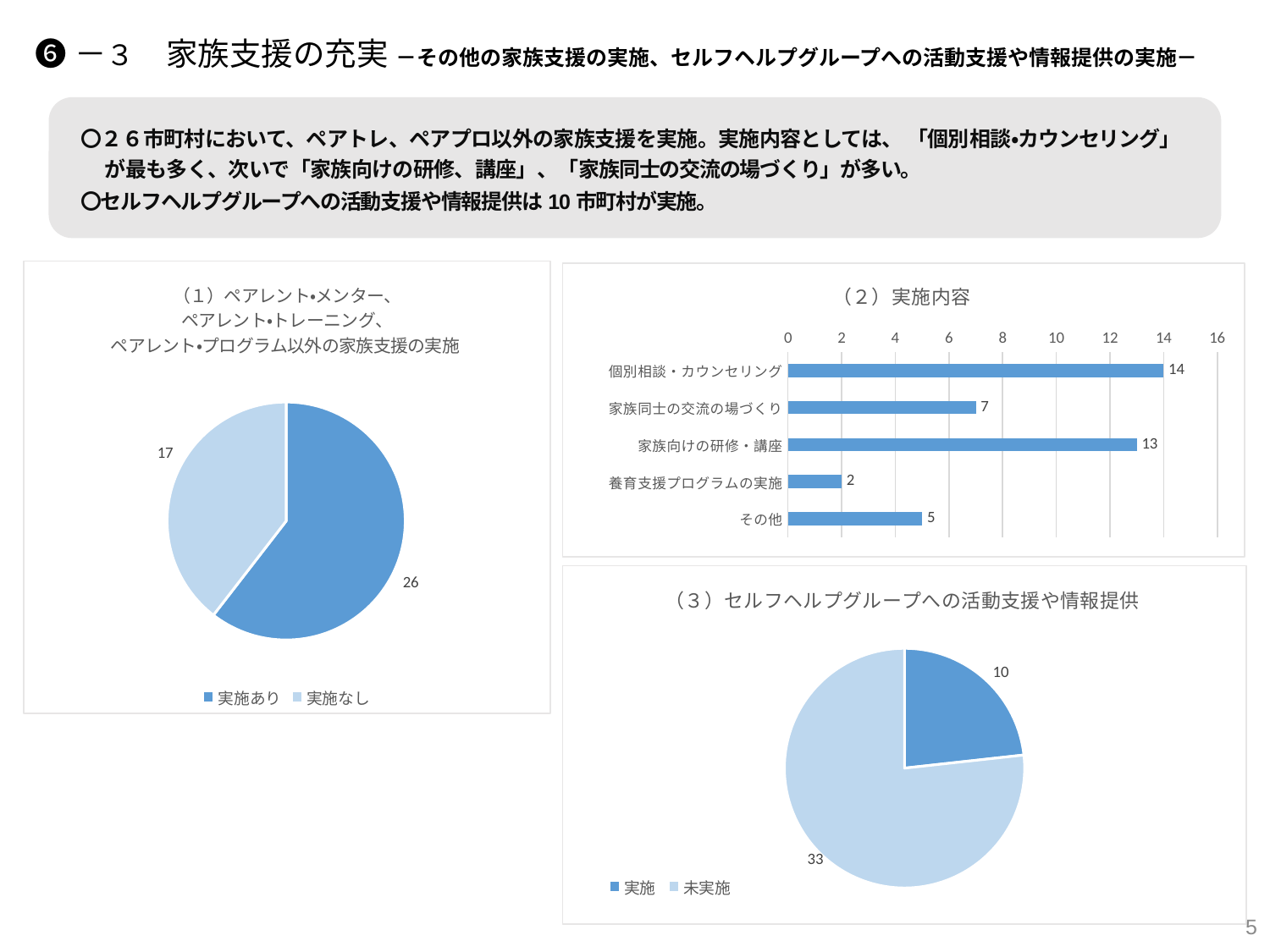

❻－３　家族支援の充実 －その他の家族支援の実施、セルフヘルプグループへの活動支援や情報提供の実施－
〇２６市町村において、ペアトレ、ペアプロ以外の家族支援を実施。実施内容としては、 「個別相談•カウンセリング」 が最も多く、次いで「家族向けの研修、講座」、「家族同士の交流の場づくり」が多い。
〇セルフヘルプグループへの活動支援や情報提供は10市町村が実施。

### Chart: （１）ペアレント・メンター、
ペアレント・トレーニング、
ペアレント・プログラム以外の家族支援の実施

| Category |  |
|---|---|
| 実施あり | 26.0 |
| 実施なし | 17.0 |

### Chart: （２）実施内容

| Category |  |
|---|---|
| 個別相談・カウンセリング | 14.0 |
| 家族同士の交流の場づくり | 7.0 |
| 家族向けの研修・講座 | 13.0 |
| 養育支援プログラムの実施 | 2.0 |
| その他 | 5.0 |

### Chart: （３）セルフヘルプグループへの活動支援や情報提供

| Category |  |
|---|---|
| 実施 | 10.0 |
| 未実施 | 33.0 |
5